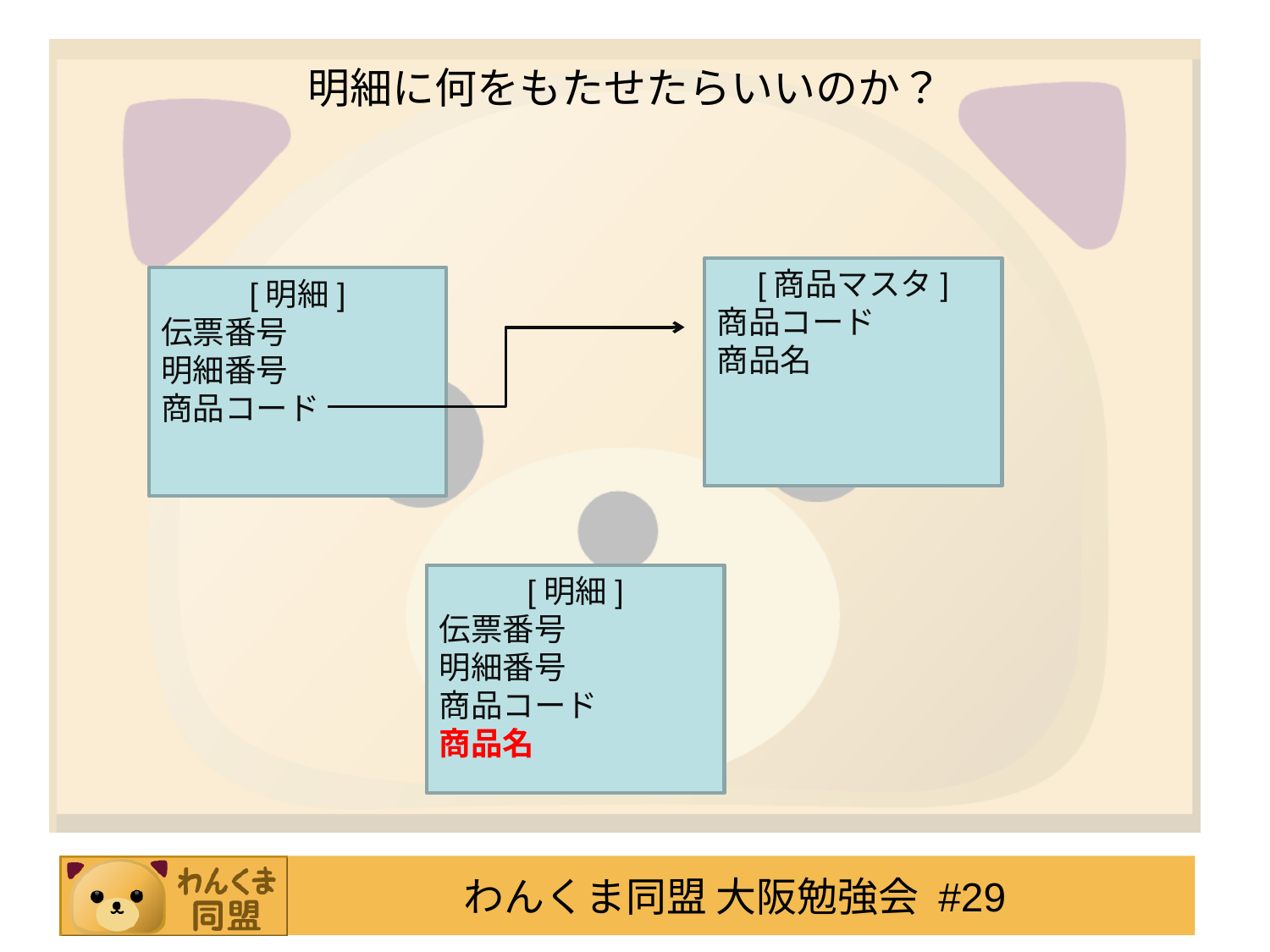

# 明細に何をもたせたらいいのか？

[商品マスタ]
商品コード
商品名
[明細]
伝票番号
明細番号
商品コード
[明細]
伝票番号
明細番号
商品コード
商品名